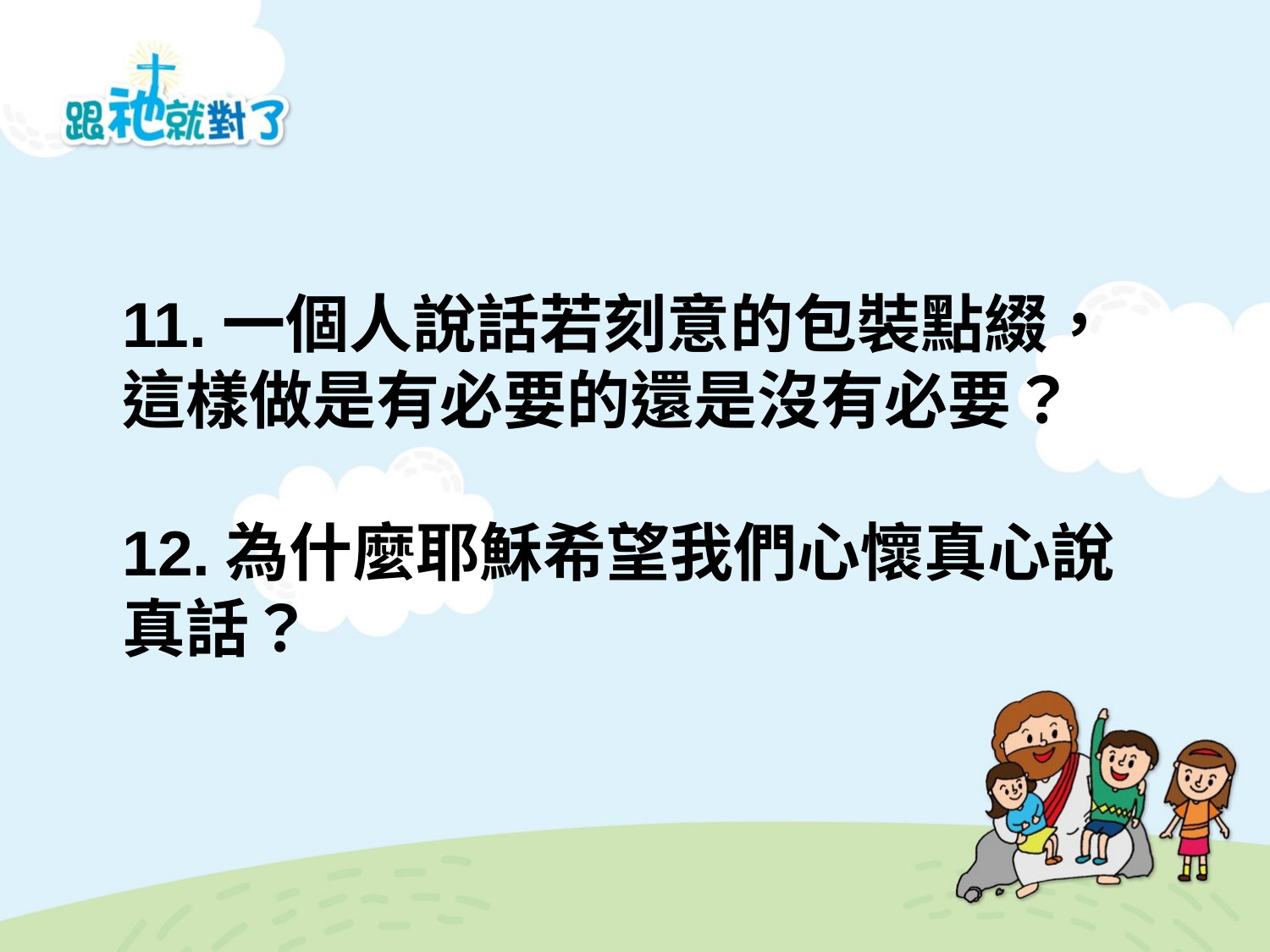

11.一個人說話若刻意的包裝點綴，這樣做是有必要的還是沒有必要？

12.為什麼耶穌希望我們心懷真心說真話？